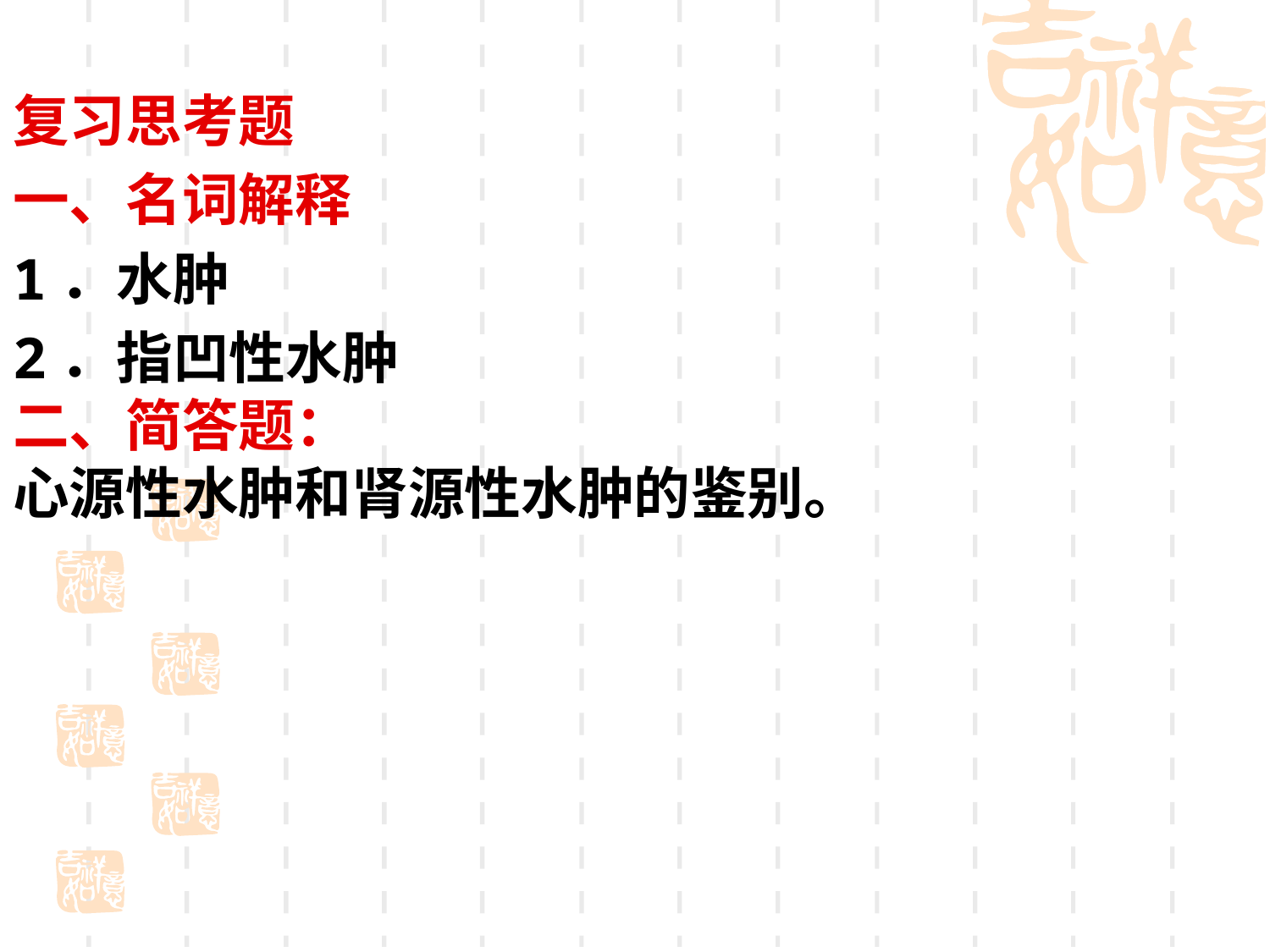

复习思考题
一、名词解释
1．水肿
2．指凹性水肿
二、简答题：
心源性水肿和肾源性水肿的鉴别。
#